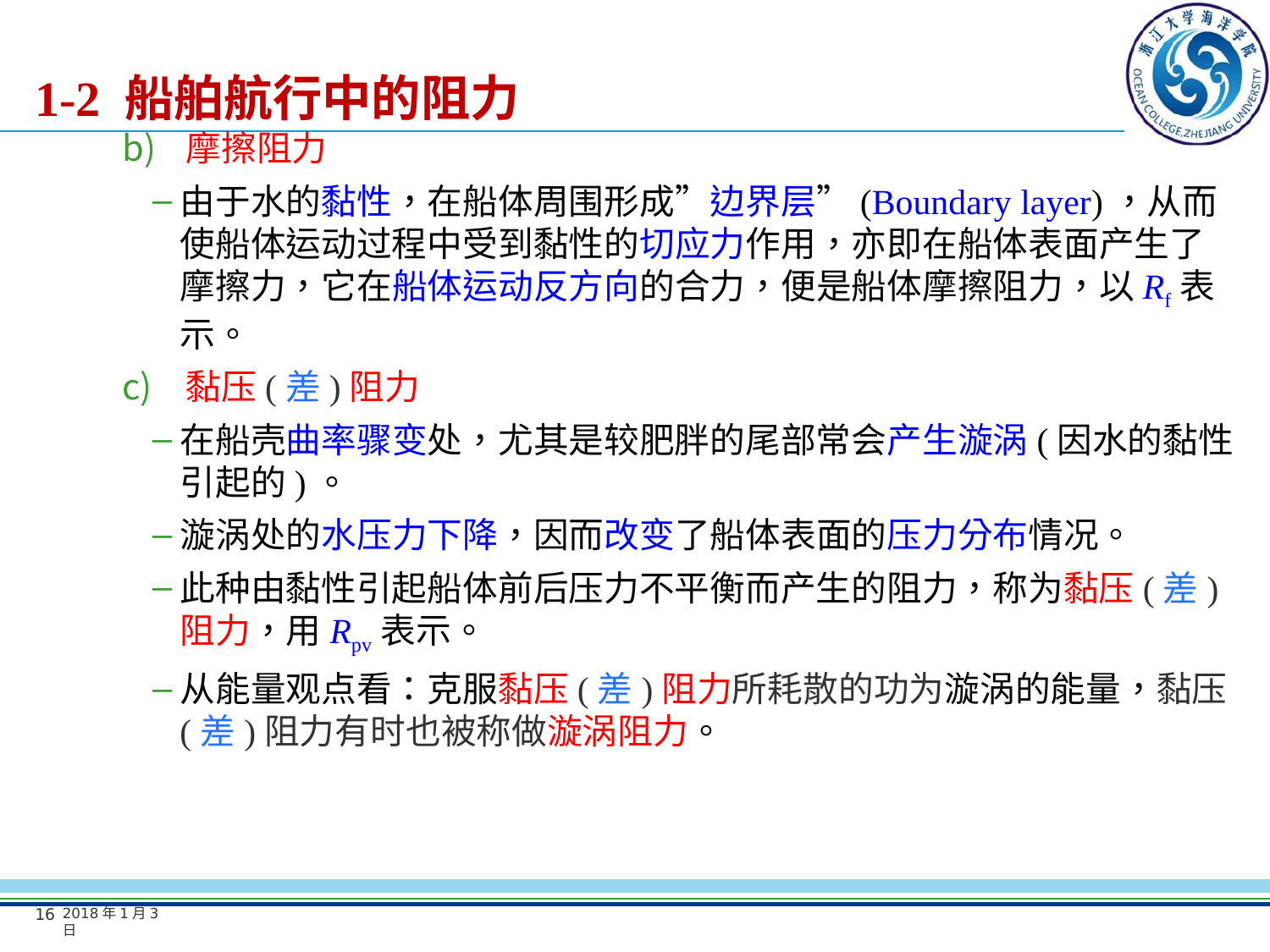

# 1-2 船舶航行中的阻力
摩擦阻力
由于水的黏性，在船体周围形成”边界层”(Boundary layer)，从而使船体运动过程中受到黏性的切应力作用，亦即在船体表面产生了摩擦力，它在船体运动反方向的合力，便是船体摩擦阻力，以Rf表示。
黏压(差)阻力
在船壳曲率骤变处，尤其是较肥胖的尾部常会产生漩涡(因水的黏性引起的)。
漩涡处的水压力下降，因而改变了船体表面的压力分布情况。
此种由黏性引起船体前后压力不平衡而产生的阻力，称为黏压(差)阻力，用Rpv表示。
从能量观点看：克服黏压(差)阻力所耗散的功为漩涡的能量，黏压(差)阻力有时也被称做漩涡阻力。

16